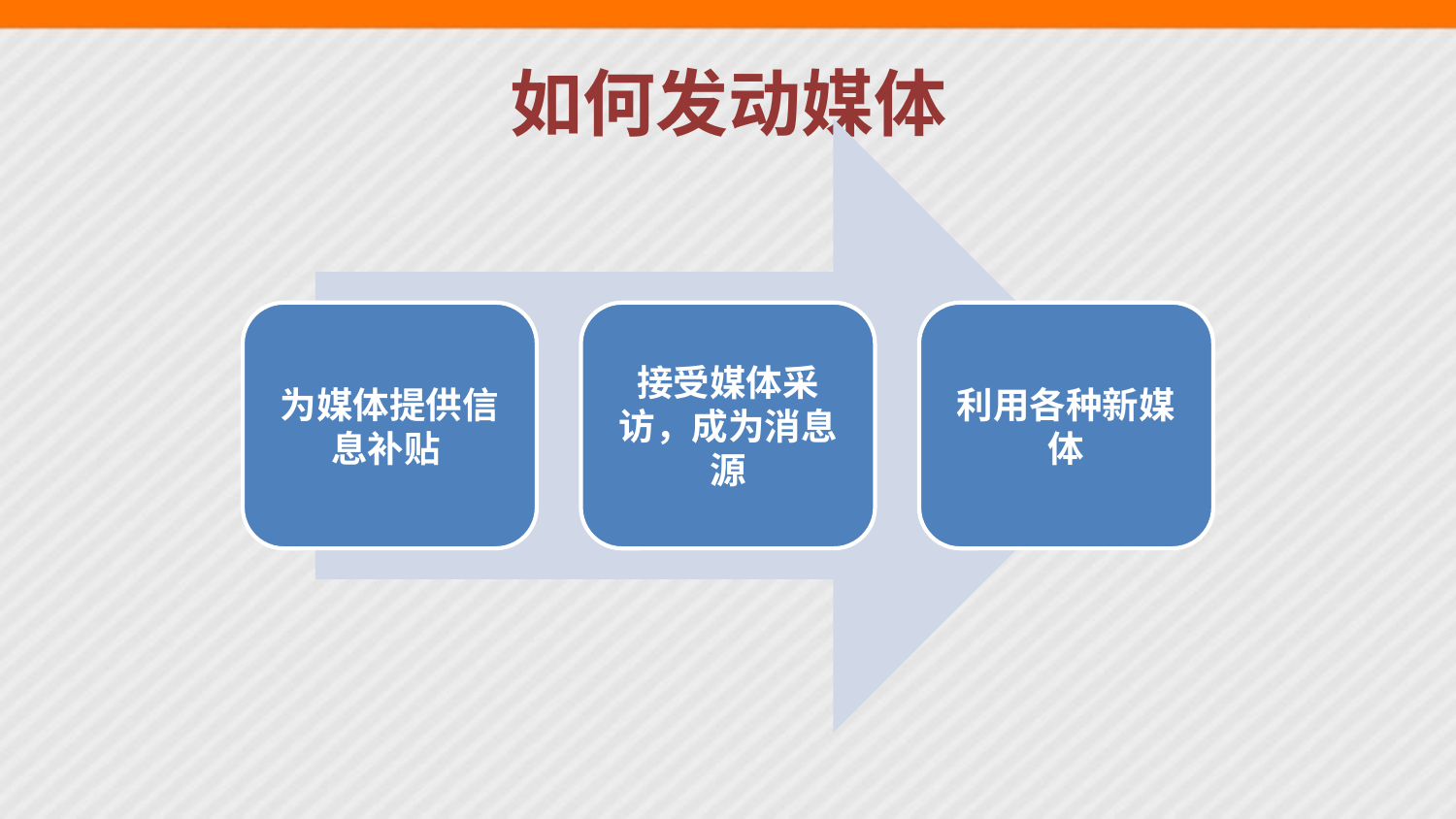

# 如何发动媒体
为媒体提供信息补贴
接受媒体采访，成为消息源
利用各种新媒体